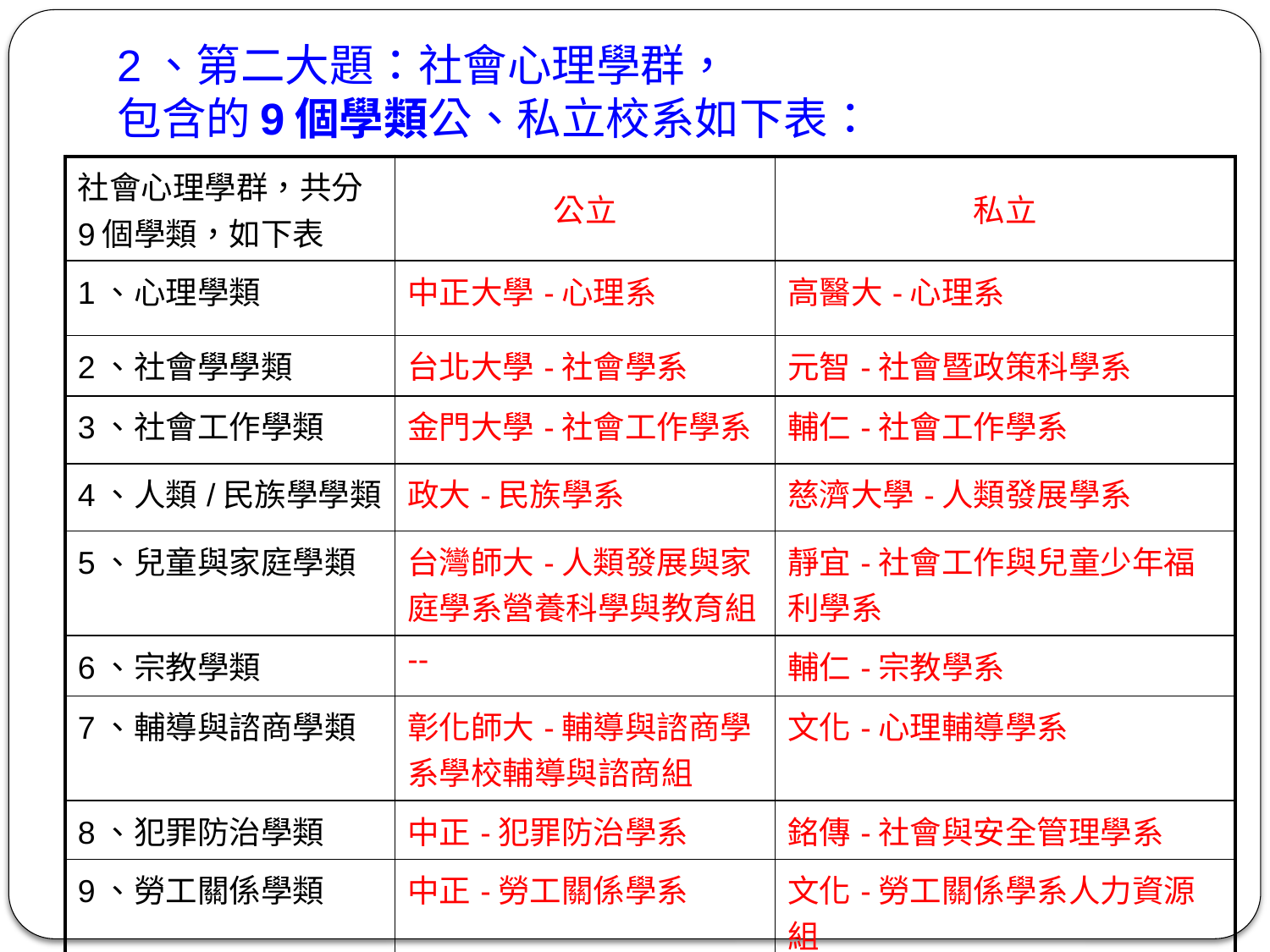

# 2、第二大題：社會心理學群， 包含的9個學類公、私立校系如下表：
| 社會心理學群，共分9個學類，如下表 | 公立 | 私立 |
| --- | --- | --- |
| 1、心理學類 | 中正大學-心理系 | 高醫大-心理系 |
| 2、社會學學類 | 台北大學-社會學系 | 元智-社會暨政策科學系 |
| 3、社會工作學類 | 金門大學-社會工作學系 | 輔仁-社會工作學系 |
| 4、人類/民族學學類 | 政大-民族學系 | 慈濟大學-人類發展學系 |
| 5、兒童與家庭學類 | 台灣師大-人類發展與家庭學系營養科學與教育組 | 靜宜-社會工作與兒童少年福利學系 |
| 6、宗教學類 | -- | 輔仁-宗教學系 |
| 7、輔導與諮商學類 | 彰化師大-輔導與諮商學系學校輔導與諮商組 | 文化-心理輔導學系 |
| 8、犯罪防治學類 | 中正-犯罪防治學系 | 銘傳-社會與安全管理學系 |
| 9、勞工關係學類 | 中正-勞工關係學系 | 文化-勞工關係學系人力資源組 |